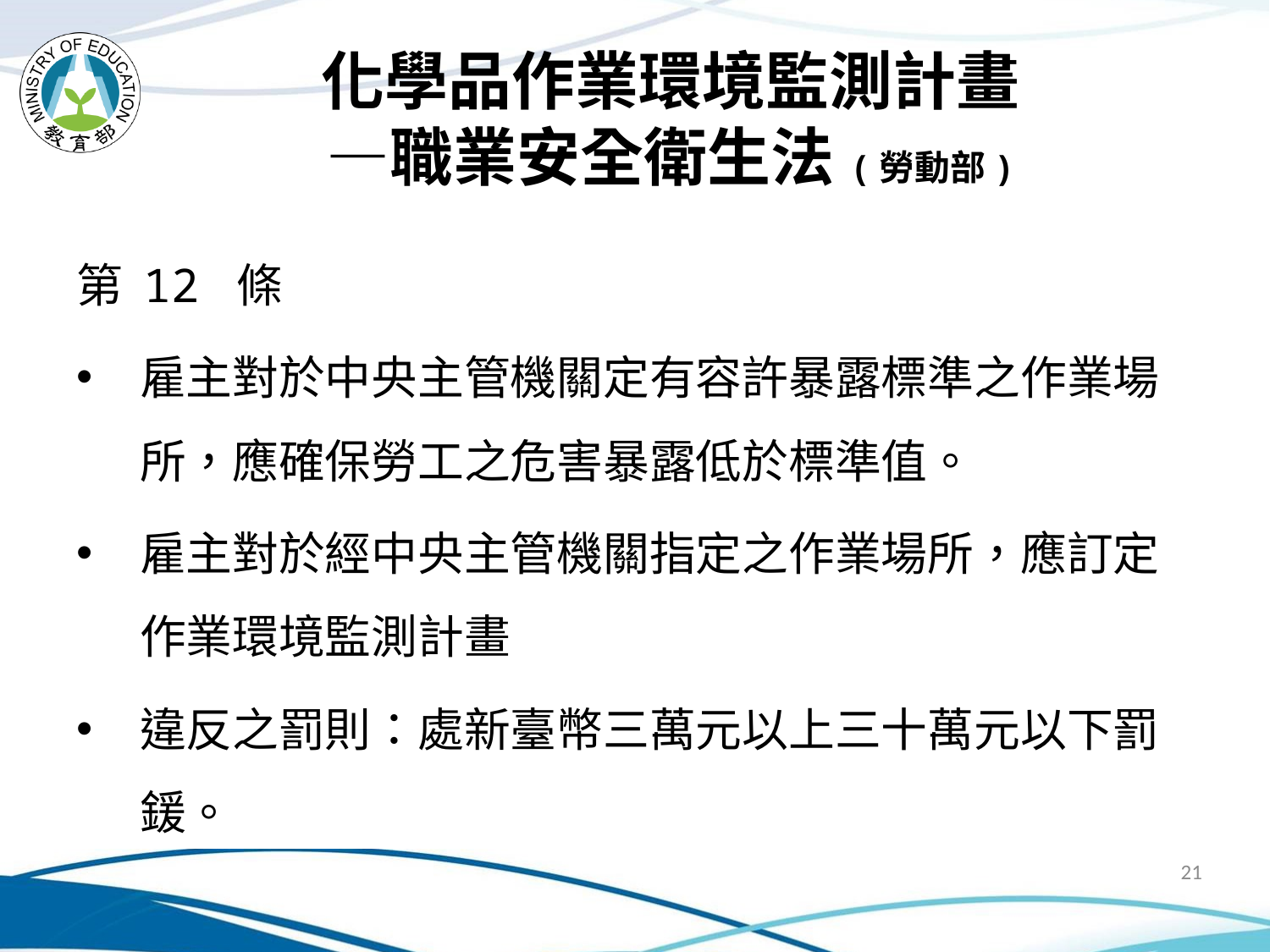

# 化學品作業環境監測計畫 —職業安全衛生法(勞動部)
第 12 條
雇主對於中央主管機關定有容許暴露標準之作業場所，應確保勞工之危害暴露低於標準值。
雇主對於經中央主管機關指定之作業場所，應訂定作業環境監測計畫
違反之罰則：處新臺幣三萬元以上三十萬元以下罰鍰。

21